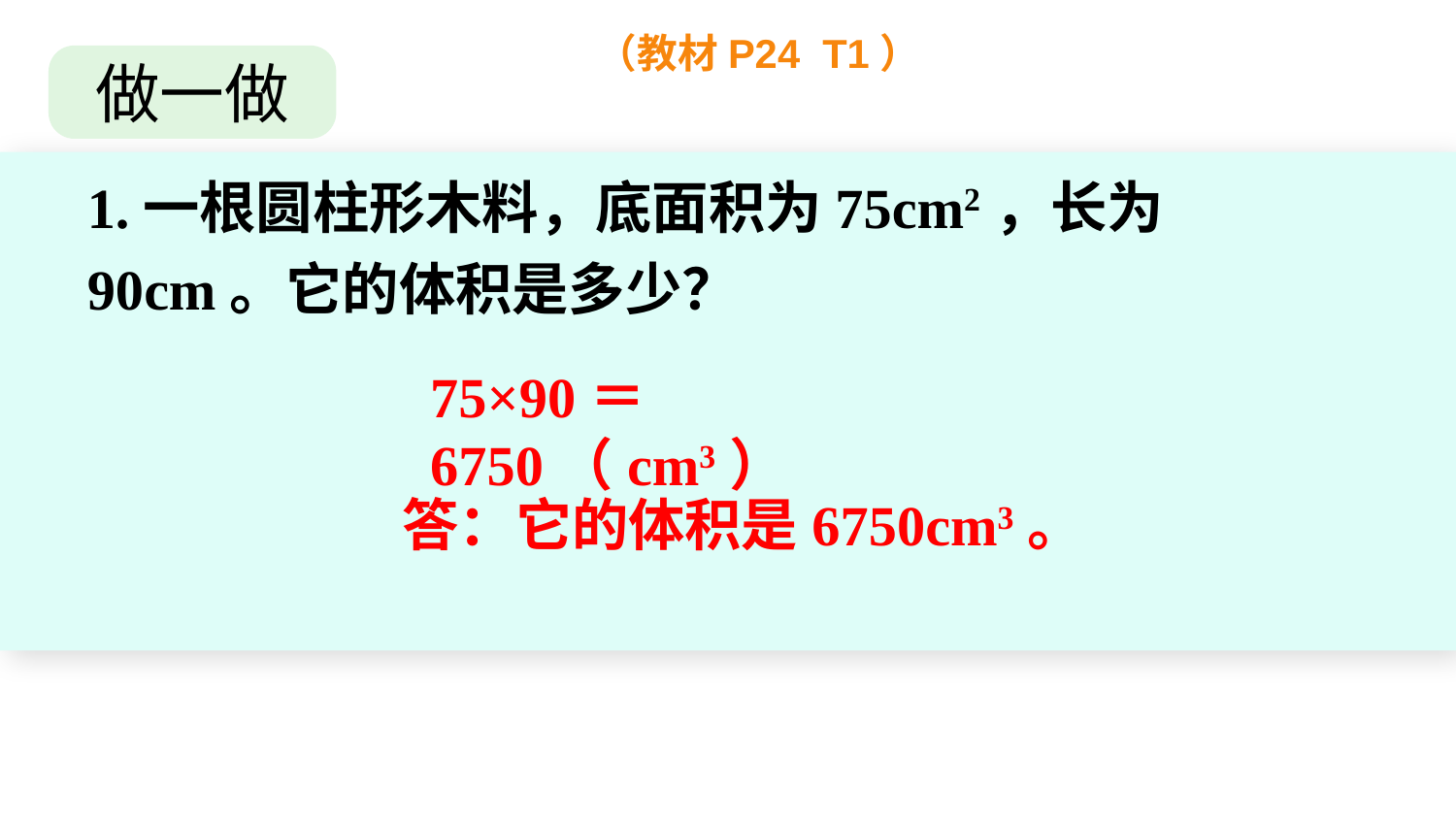

（教材P24  T1）
做一做
1.一根圆柱形木料，底面积为75cm2，长为90cm。它的体积是多少？
75×90＝6750（cm3）
www.youyi100.com
答：它的体积是6750cm3。